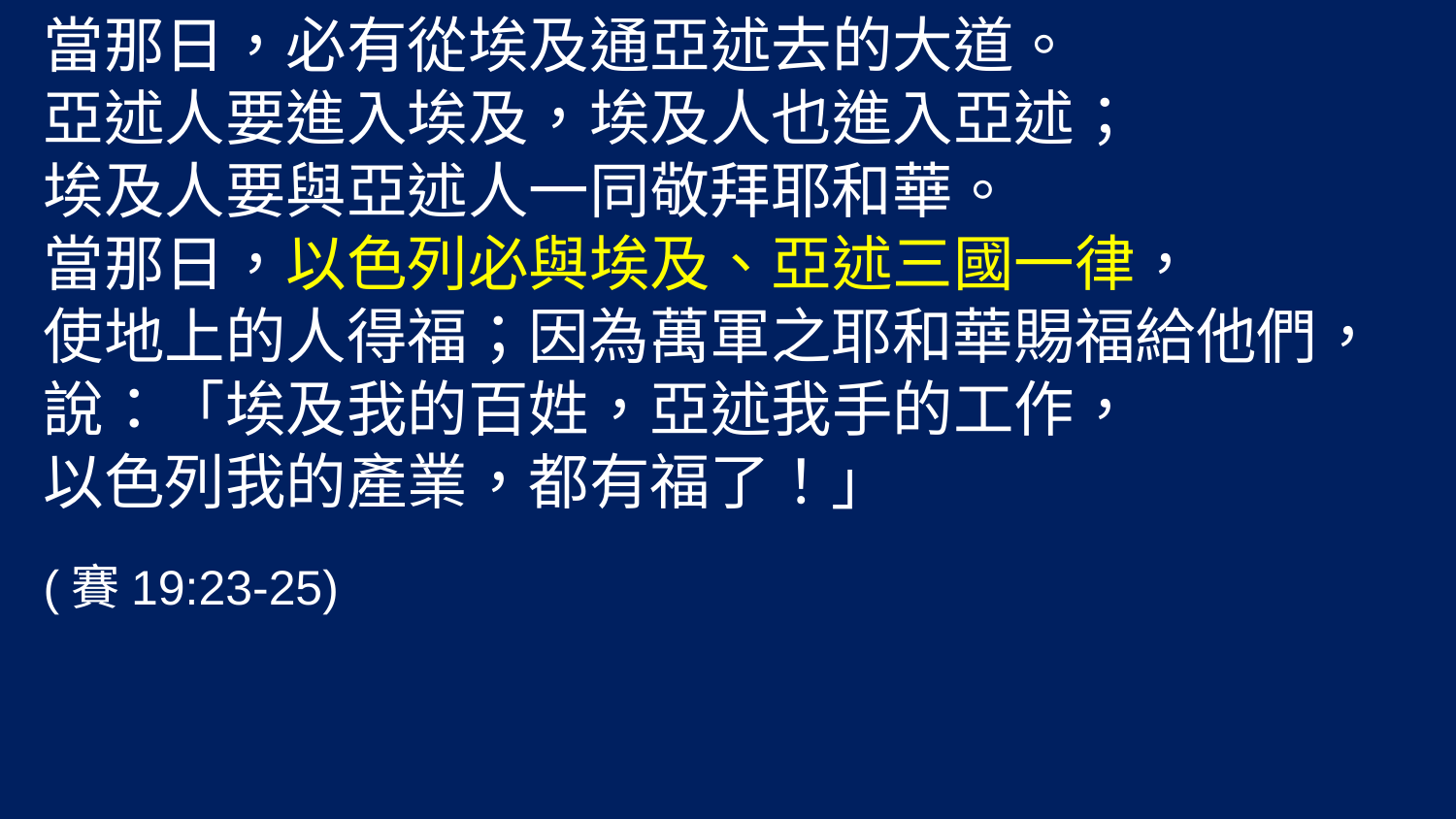

當那日，必有從埃及通亞述去的大道。
亞述人要進入埃及，埃及人也進入亞述；
埃及人要與亞述人一同敬拜耶和華。
當那日，以色列必與埃及、亞述三國一律，
使地上的人得福；因為萬軍之耶和華賜福給他們，
說：「埃及我的百姓，亞述我手的工作，
以色列我的產業，都有福了！」
(賽19:23-25)